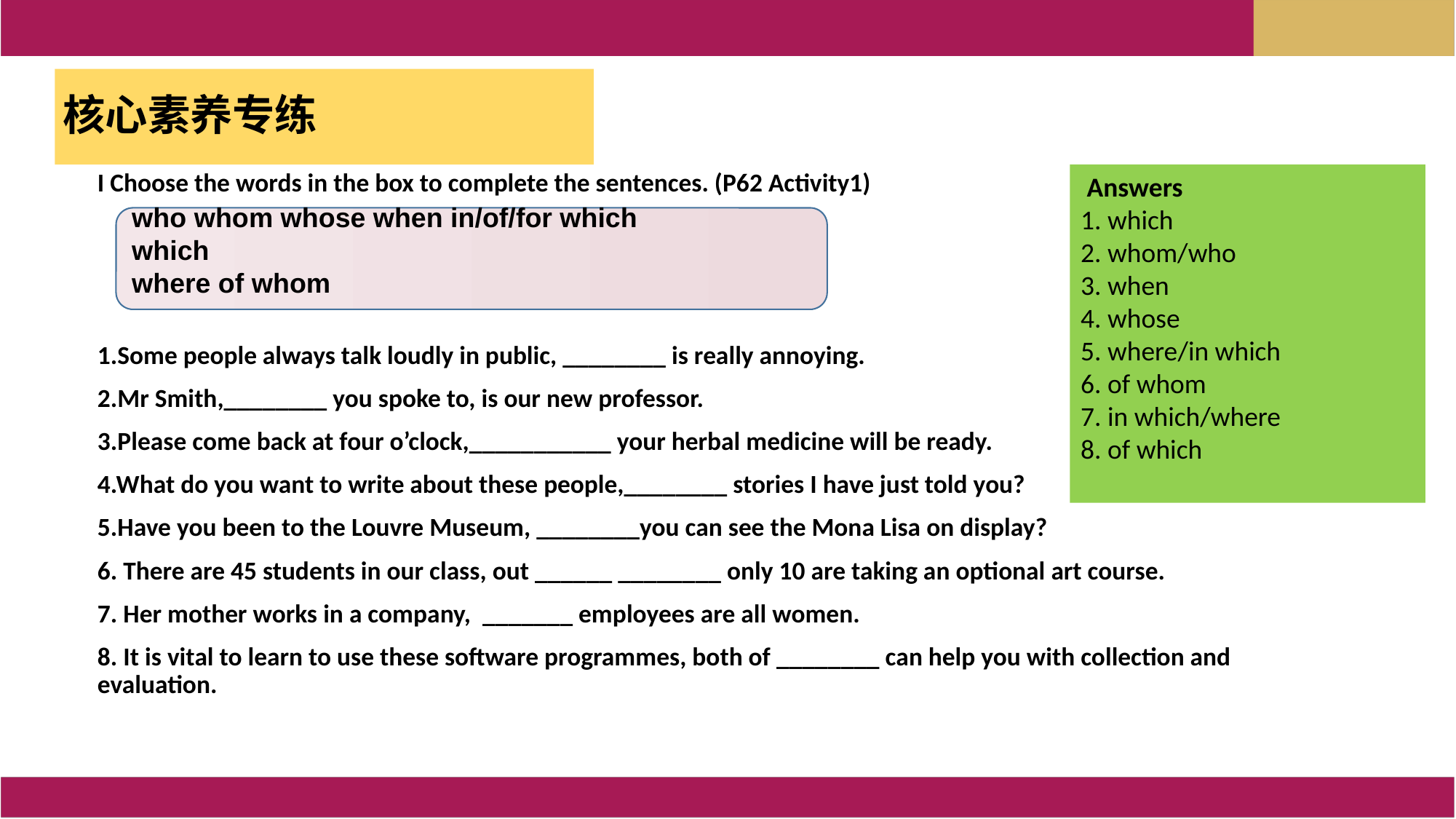

核心素养专练
I Choose the words in the box to complete the sentences. (P62 Activity1)

1.Some people always talk loudly in public, ________ is really annoying.
2.Mr Smith,________ you spoke to, is our new professor.
3.Please come back at four o’clock,___________ your herbal medicine will be ready.
4.What do you want to write about these people,________ stories I have just told you?
5.Have you been to the Louvre Museum, ________you can see the Mona Lisa on display?
6. There are 45 students in our class, out ______ ________ only 10 are taking an optional art course.
7. Her mother works in a company,  _______ employees are all women.
8. It is vital to learn to use these software programmes, both of ________ can help you with collection and evaluation.
 Answers
1. which
2. whom/who
3. when
4. whose
5. where/in which
6. of whom
7. in which/where
8. of which

who whom whose when in/of/for which
which
where of whom